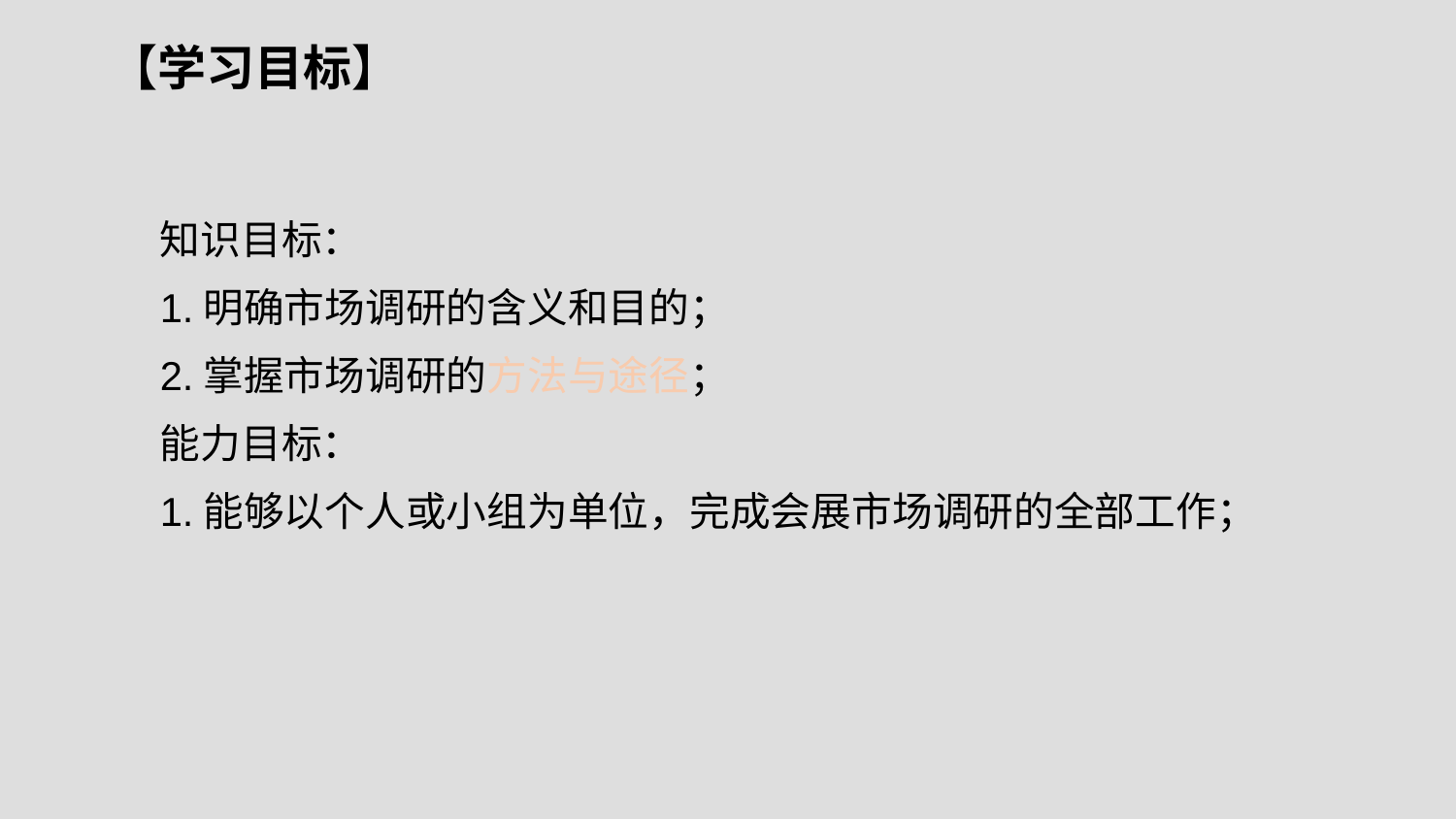

# 【学习目标】
知识目标：
1.明确市场调研的含义和目的；
2.掌握市场调研的方法与途径；
能力目标：
1.能够以个人或小组为单位，完成会展市场调研的全部工作；